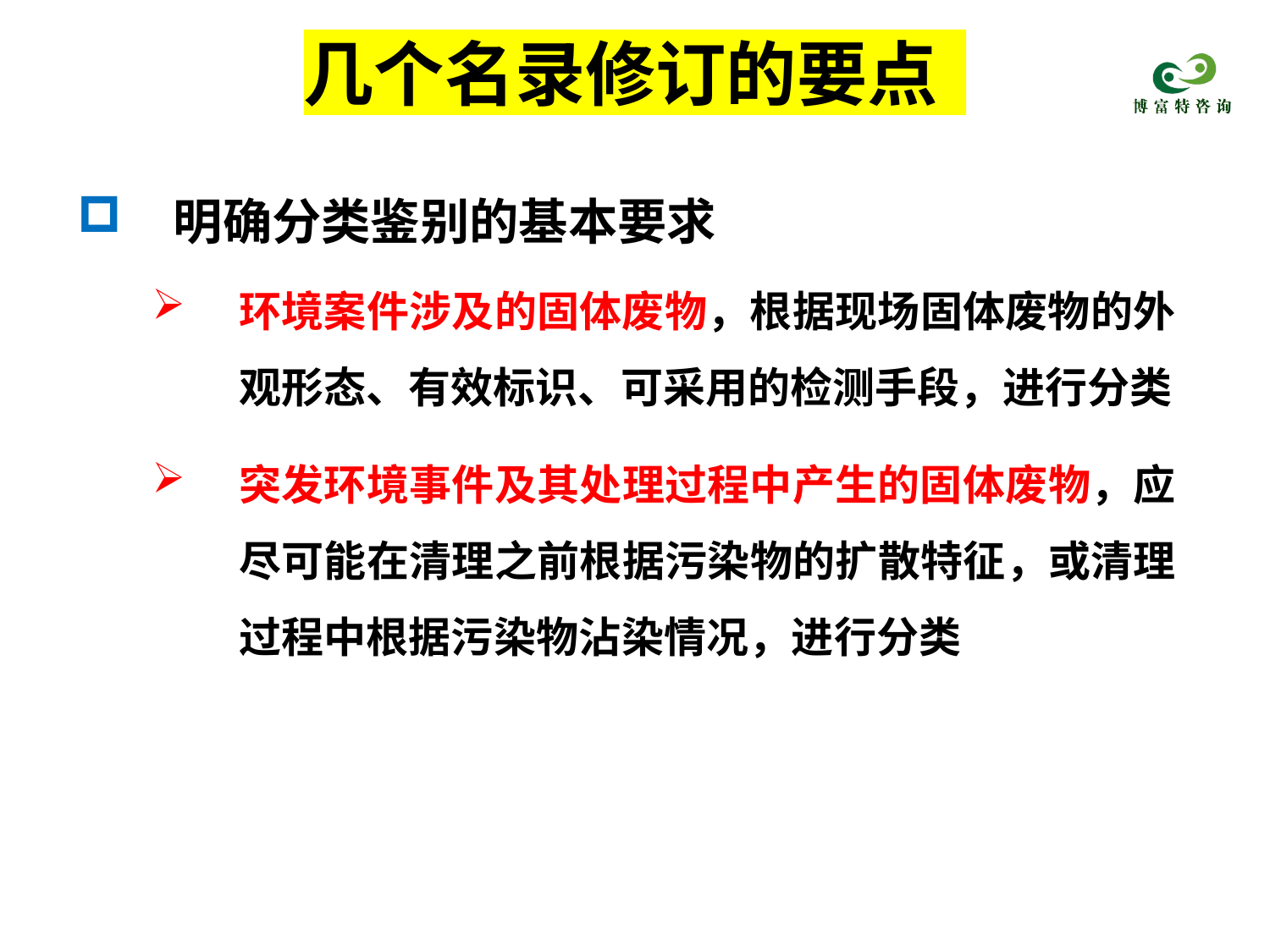

# 几个名录修订的要点
明确分类鉴别的基本要求
环境案件涉及的固体废物，根据现场固体废物的外 观形态、有效标识、可采用的检测手段，进行分类
突发环境事件及其处理过程中产生的固体废物，应 尽可能在清理之前根据污染物的扩散特征，或清理 过程中根据污染物沾染情况，进行分类